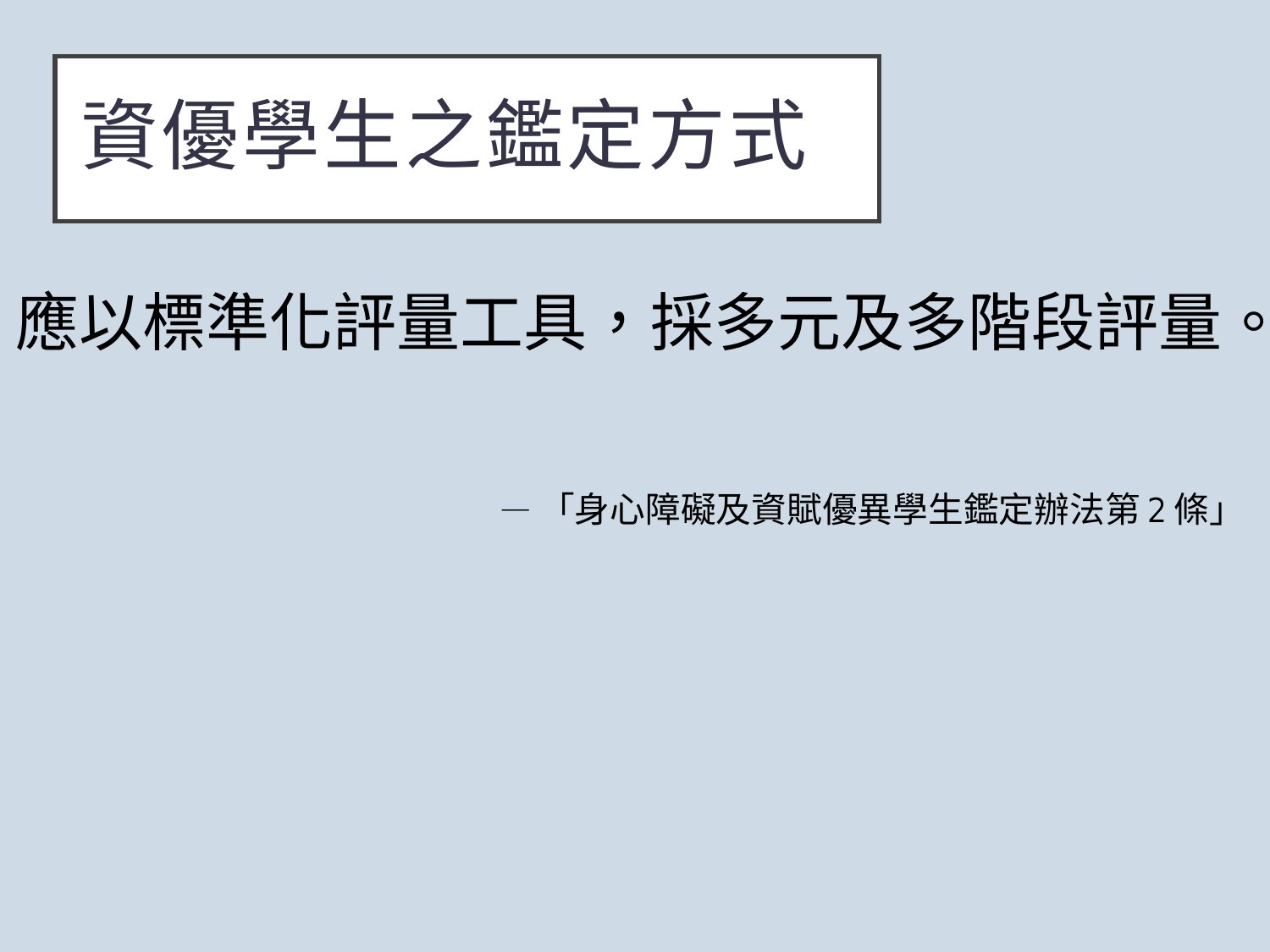

# 資優學生之鑑定方式
應以標準化評量工具，採多元及多階段評量。

 —「身心障礙及資賦優異學生鑑定辦法第2條」